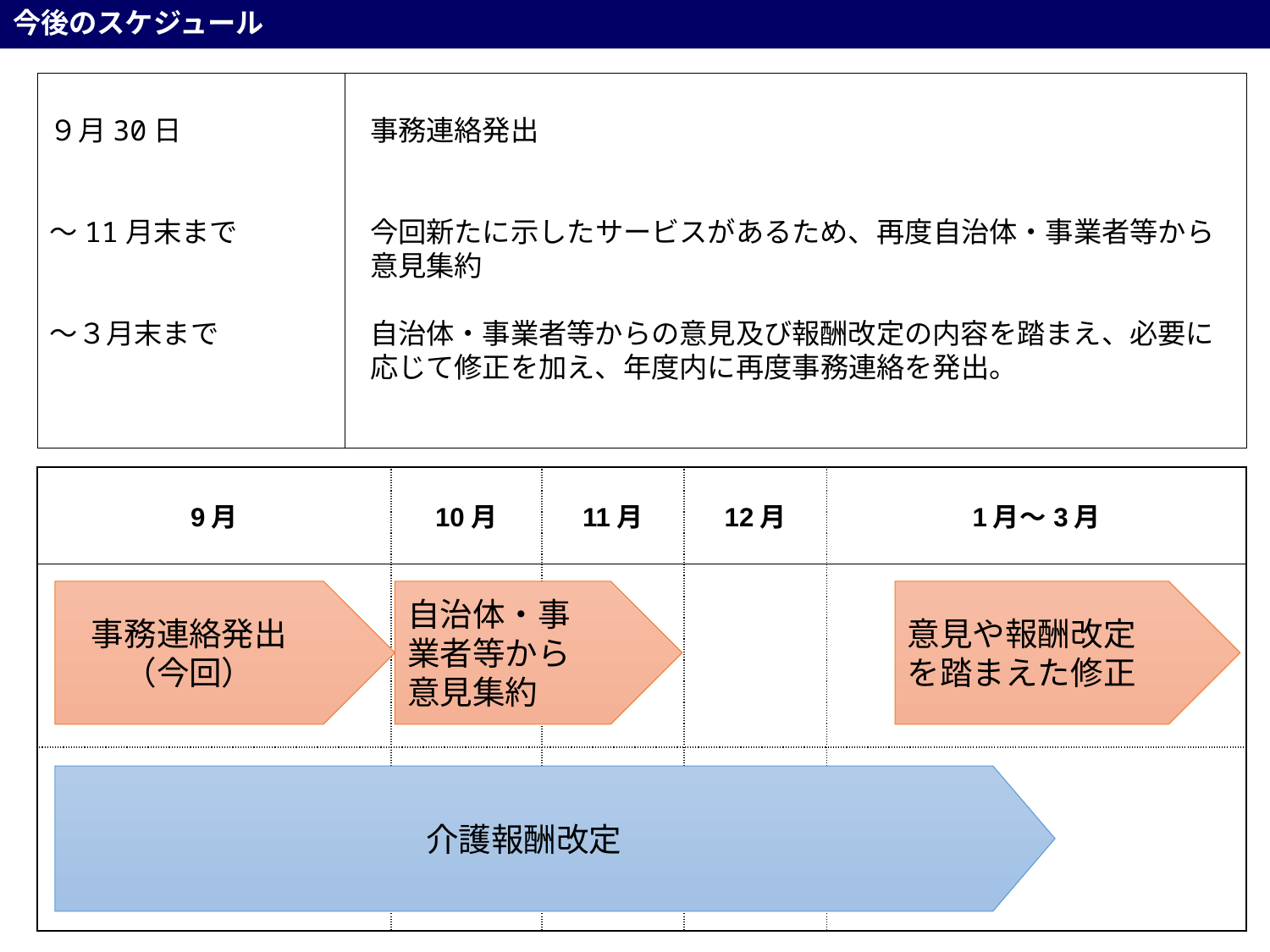

# 今後のスケジュール

事務連絡発出

今回新たに示したサービスがあるため、再度自治体・事業者等から意見集約

自治体・事業者等からの意見及び報酬改定の内容を踏まえ、必要に応じて修正を加え、年度内に再度事務連絡を発出。

９月30日

～11月末まで

～３月末まで

| 9月 | 10月 | 11月 | 12月 | 1月～3月 |  |  |
| --- | --- | --- | --- | --- | --- | --- |
|  |  |  |  |  |  |  |
|  |  |  |  |  |  |  |
事務連絡発出
（今回）
自治体・事業者等から意見集約
意見や報酬改定を踏まえた修正
介護報酬改定